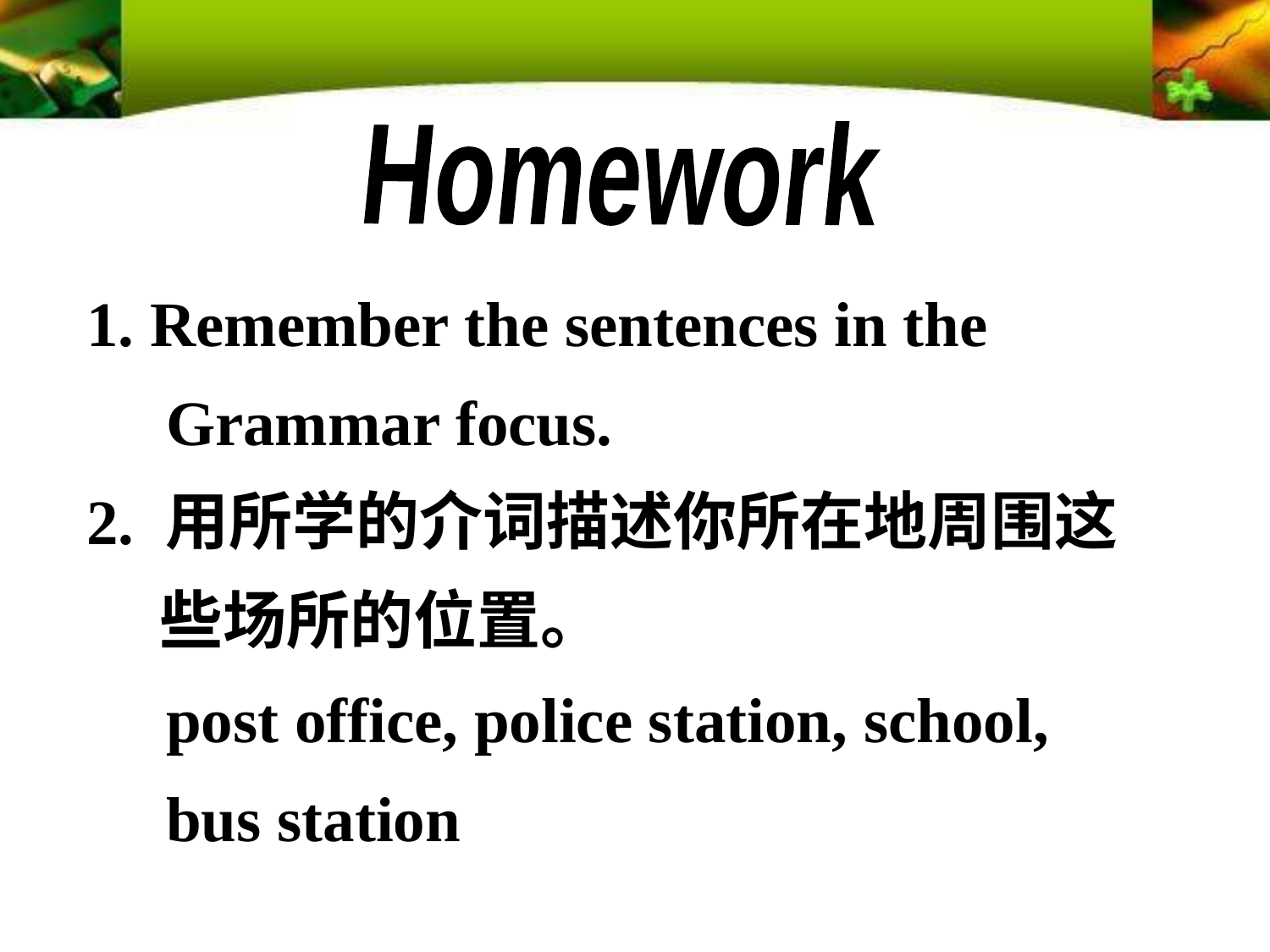

Homework
 Remember the sentences in the
     Grammar focus.
2. 用所学的介词描述你所在地周围这
    些场所的位置。
     post office, police station, school,
     bus station